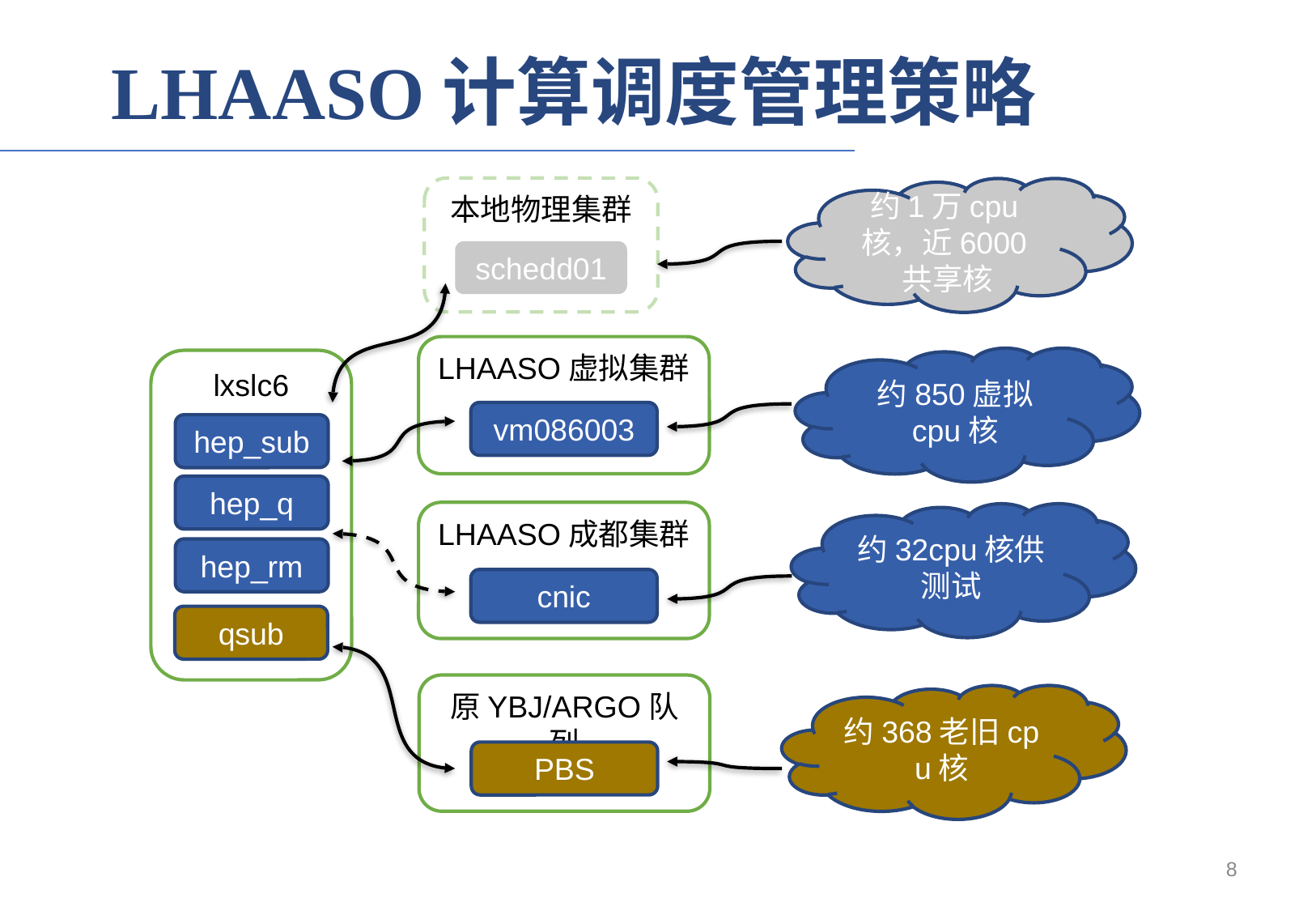

LHAASO计算调度管理策略
本地物理集群
约1万cpu核，近6000共享核
schedd01
LHAASO虚拟集群
约850虚拟
cpu核
lxslc6
vm086003
hep_sub
hep_q
LHAASO成都集群
约32cpu核供测试
hep_rm
cnic
qsub
原YBJ/ARGO队列
约368老旧cp
u核
PBS
8